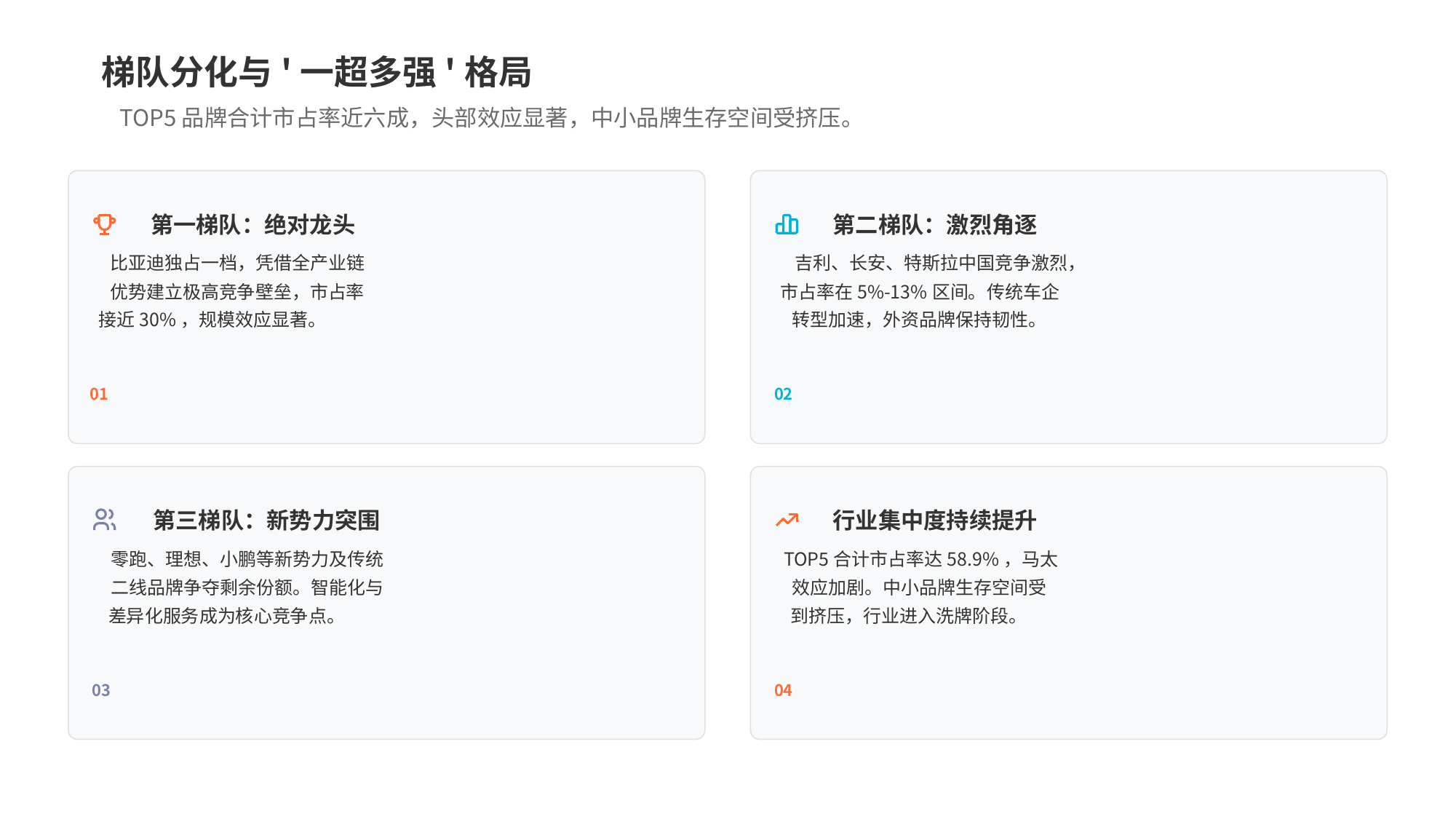

梯队分化与'一超多强'格局
TOP5品牌合计市占率近六成，头部效应显著，中小品牌生存空间受挤压。

第一梯队：绝对龙头

比亚迪独占一档，凭借全产业链
优势建立极高竞争壁垒，市占率
接近30%，规模效应显著。
01

第二梯队：激烈角逐

吉利、长安、特斯拉中国竞争激烈，
市占率在5%-13%区间。传统车企
转型加速，外资品牌保持韧性。
02

第三梯队：新势力突围

零跑、理想、小鹏等新势力及传统
二线品牌争夺剩余份额。智能化与
差异化服务成为核心竞争点。
03

行业集中度持续提升

TOP5合计市占率达58.9%，马太
效应加剧。中小品牌生存空间受
到挤压，行业进入洗牌阶段。
04